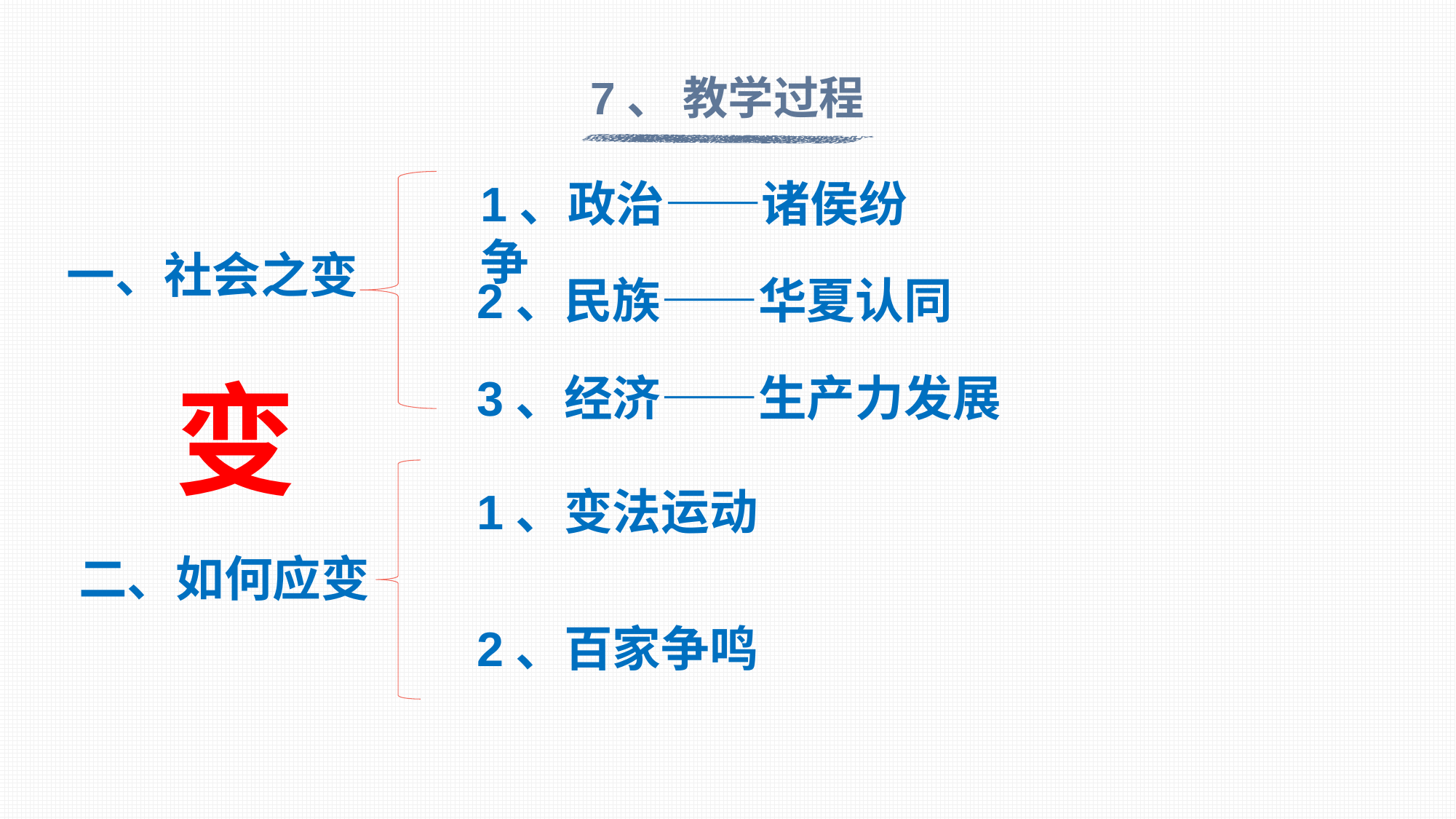

7、 教学过程

1、政治——诸侯纷争

一、社会之变
2、民族——华夏认同
变
3、经济——生产力发展

1、变法运动
二、如何应变
2、百家争鸣